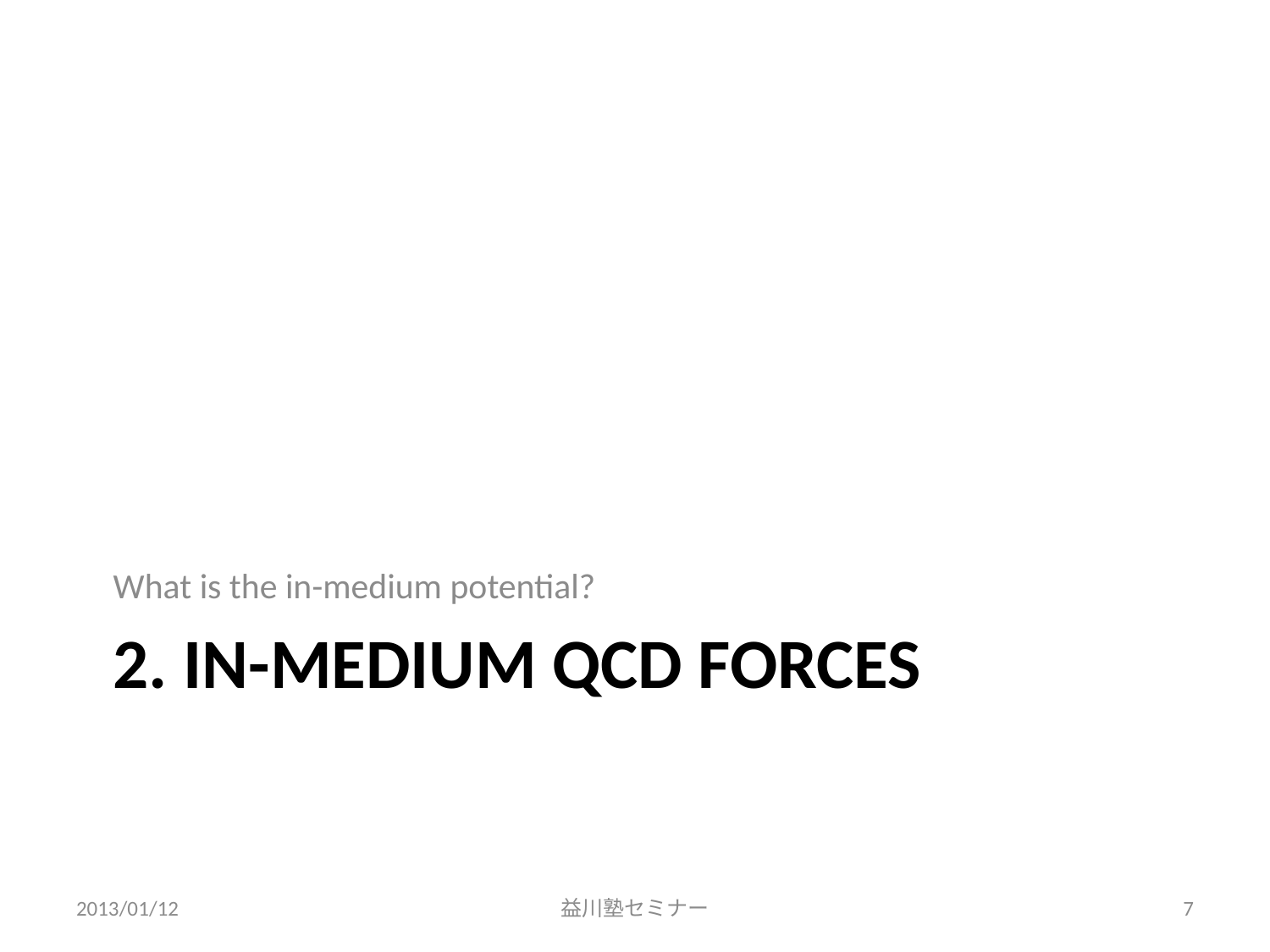

What is the in-medium potential?
# 2. In-medium QCD forces
2013/01/12
益川塾セミナー
7